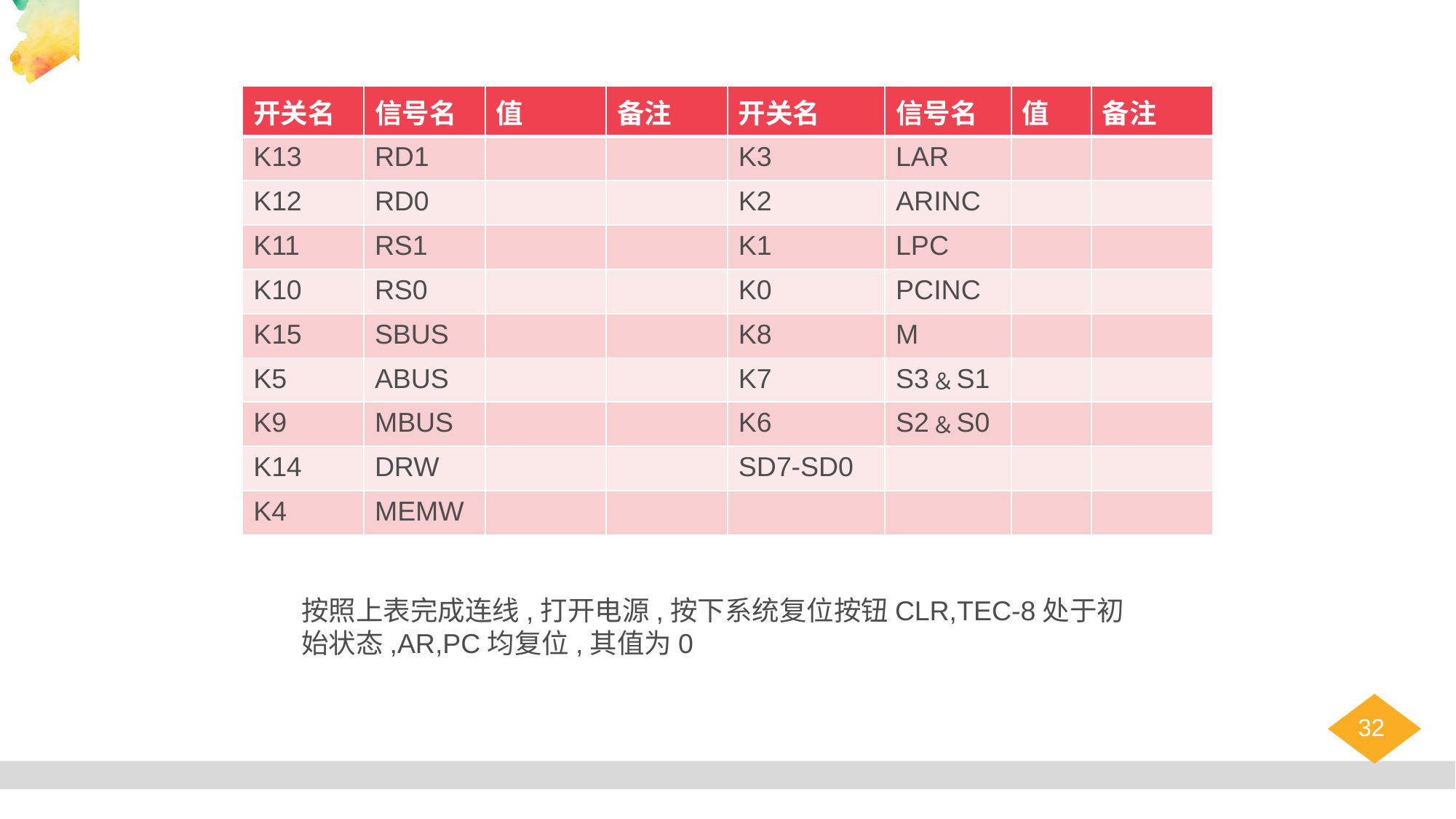

| 开关名 | 信号名 | 值 | 备注 | 开关名 | 信号名 | 值 | 备注 |
| --- | --- | --- | --- | --- | --- | --- | --- |
| K13 | RD1 |  |  | K3 | LAR |  |  |
| K12 | RD0 |  |  | K2 | ARINC |  |  |
| K11 | RS1 |  |  | K1 | LPC |  |  |
| K10 | RS0 |  |  | K0 | PCINC |  |  |
| K15 | SBUS |  |  | K8 | M |  |  |
| K5 | ABUS |  |  | K7 | S3﹠S1 |  |  |
| K9 | MBUS |  |  | K6 | S2﹠S0 |  |  |
| K14 | DRW |  |  | SD7-SD0 |  |  |  |
| K4 | MEMW |  |  |  |  |  |  |
按照上表完成连线,打开电源,按下系统复位按钮CLR,TEC-8处于初始状态,AR,PC均复位,其值为0